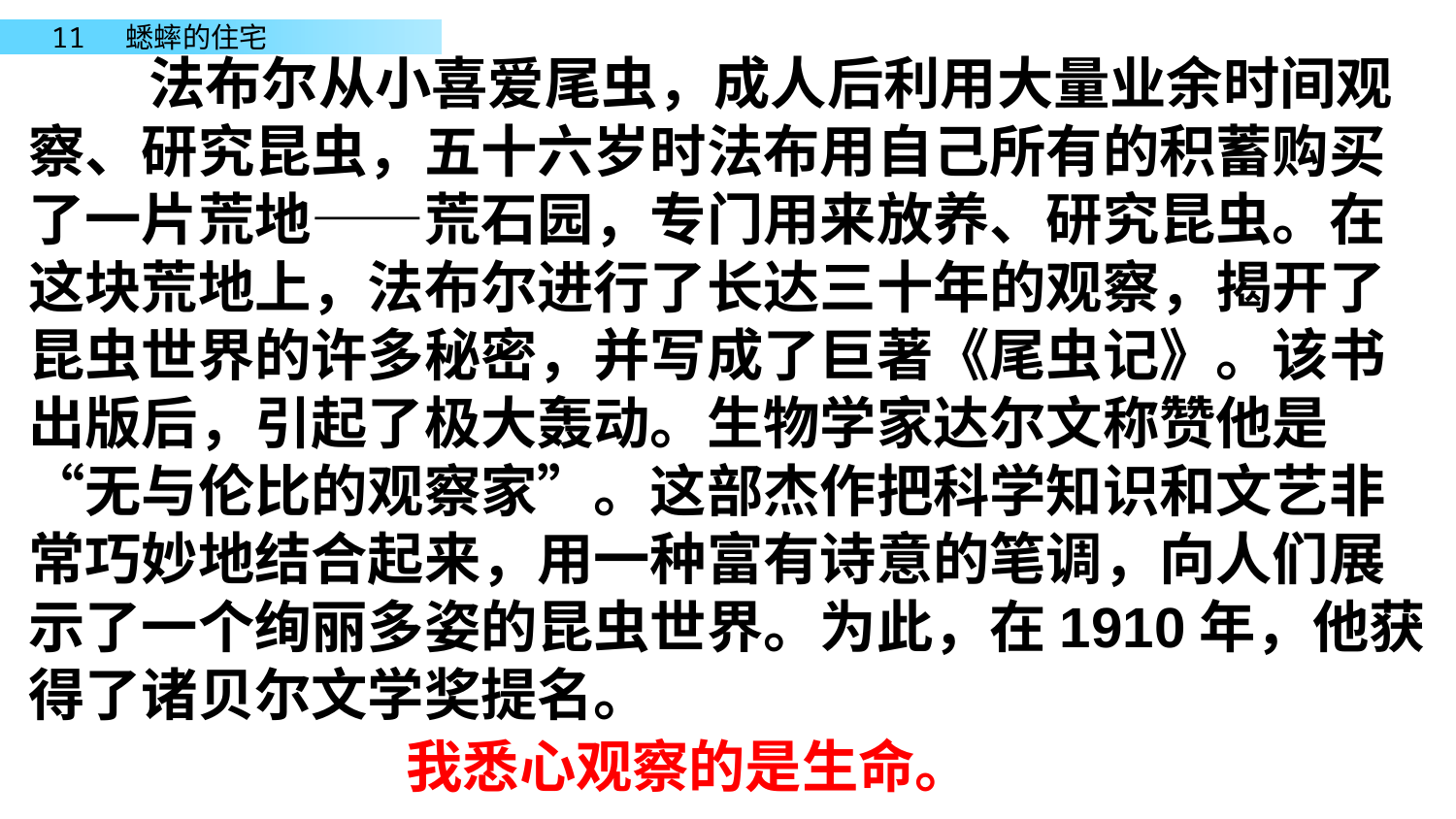

法布尔从小喜爱尾虫，成人后利用大量业余时间观察、研究昆虫，五十六岁时法布用自己所有的积蓄购买了一片荒地——荒石园，专门用来放养、研究昆虫。在这块荒地上，法布尔进行了长达三十年的观察，揭开了昆虫世界的许多秘密，并写成了巨著《尾虫记》。该书出版后，引起了极大轰动。生物学家达尔文称赞他是“无与伦比的观察家”。这部杰作把科学知识和文艺非常巧妙地结合起来，用一种富有诗意的笔调，向人们展示了一个绚丽多姿的昆虫世界。为此，在1910年，他获得了诸贝尔文学奖提名。
我悉心观察的是生命。